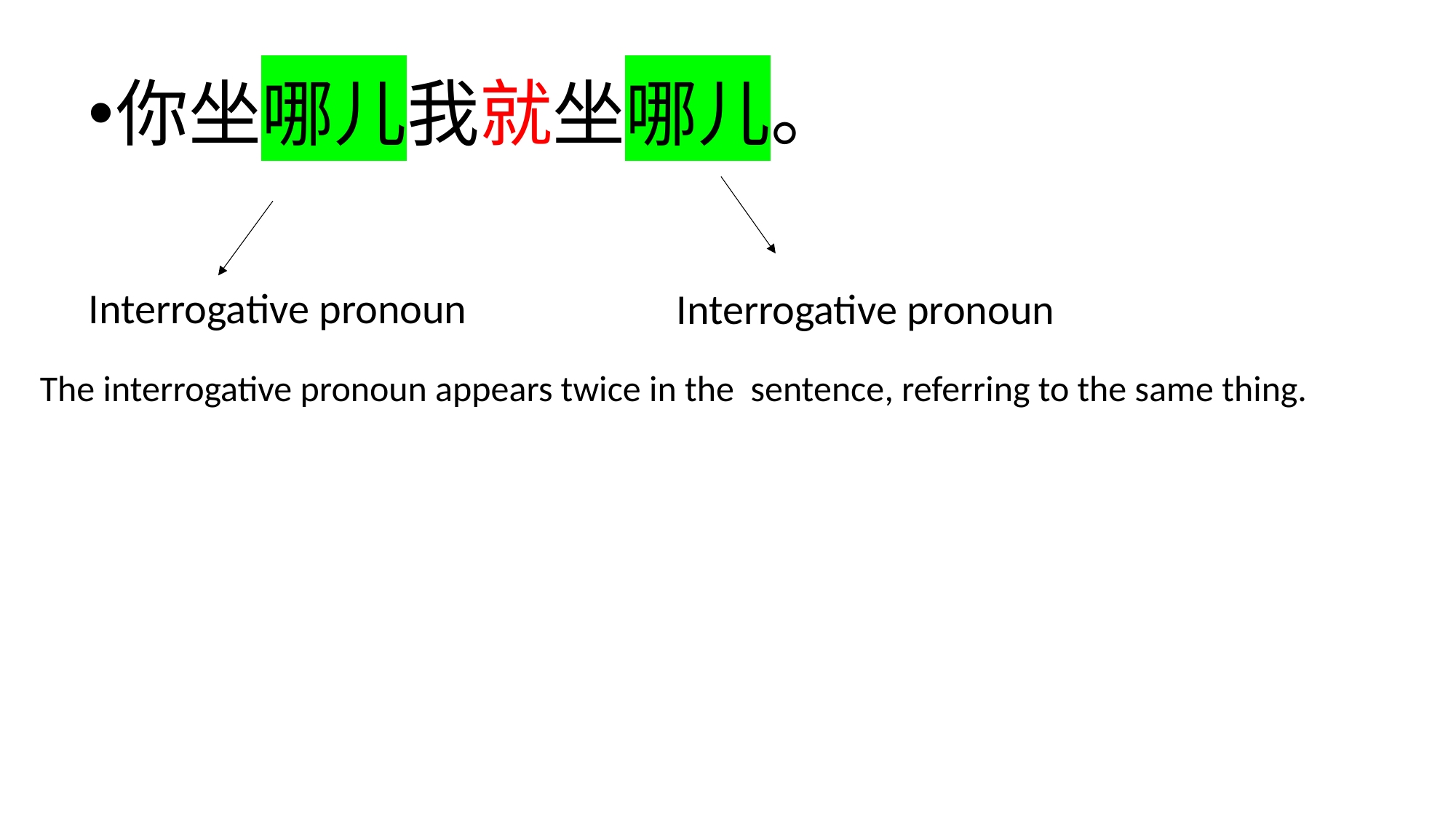

你坐哪儿我就坐哪儿。

Interrogative pronoun
Interrogative pronoun
The interrogative pronoun appears twice in the  sentence, referring to the same thing.